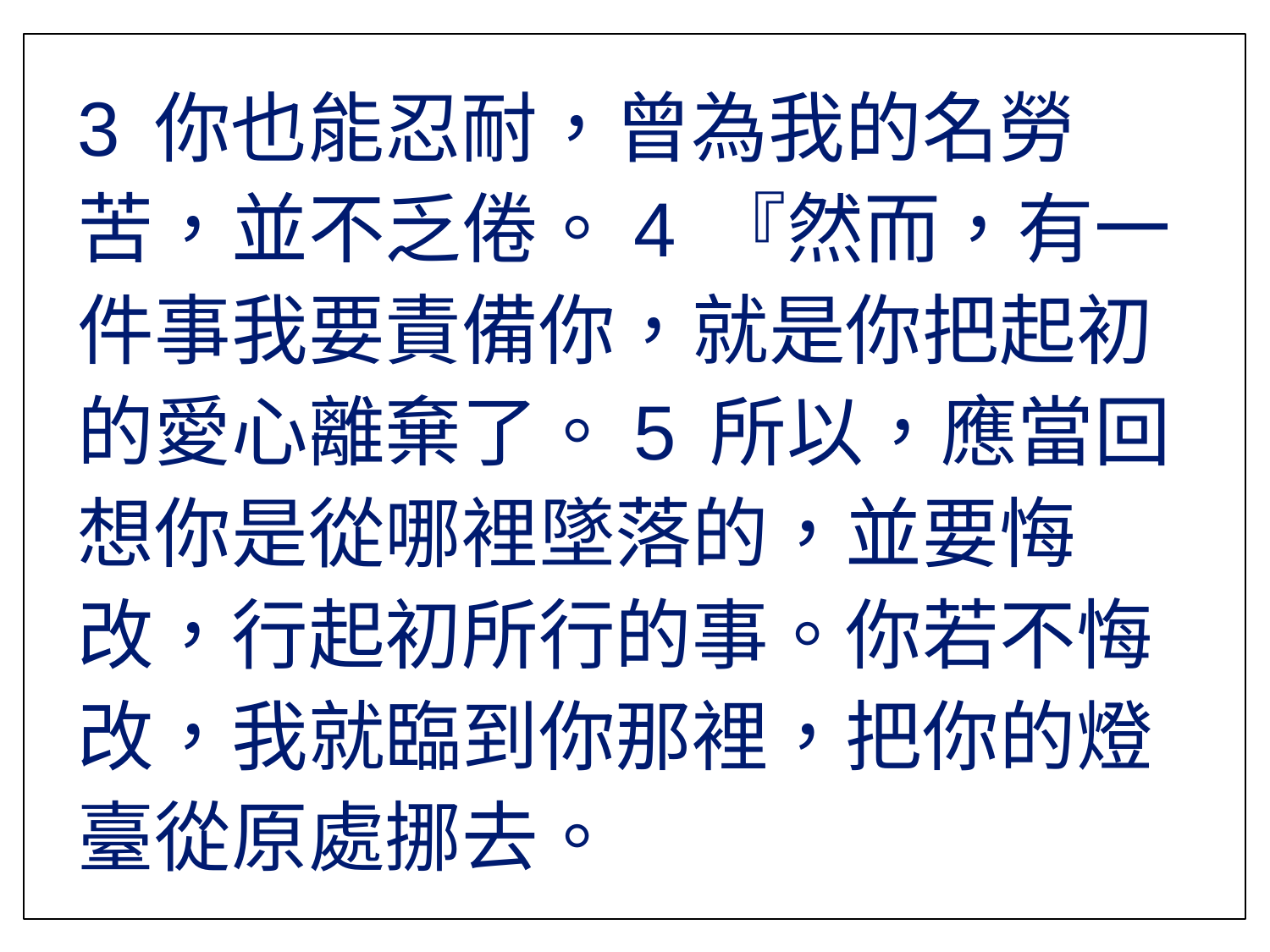

3 你也能忍耐，曾為我的名勞苦，並不乏倦。4 『然而，有一件事我要責備你，就是你把起初的愛心離棄了。5 所以，應當回想你是從哪裡墜落的，並要悔改，行起初所行的事。你若不悔改，我就臨到你那裡，把你的燈臺從原處挪去。